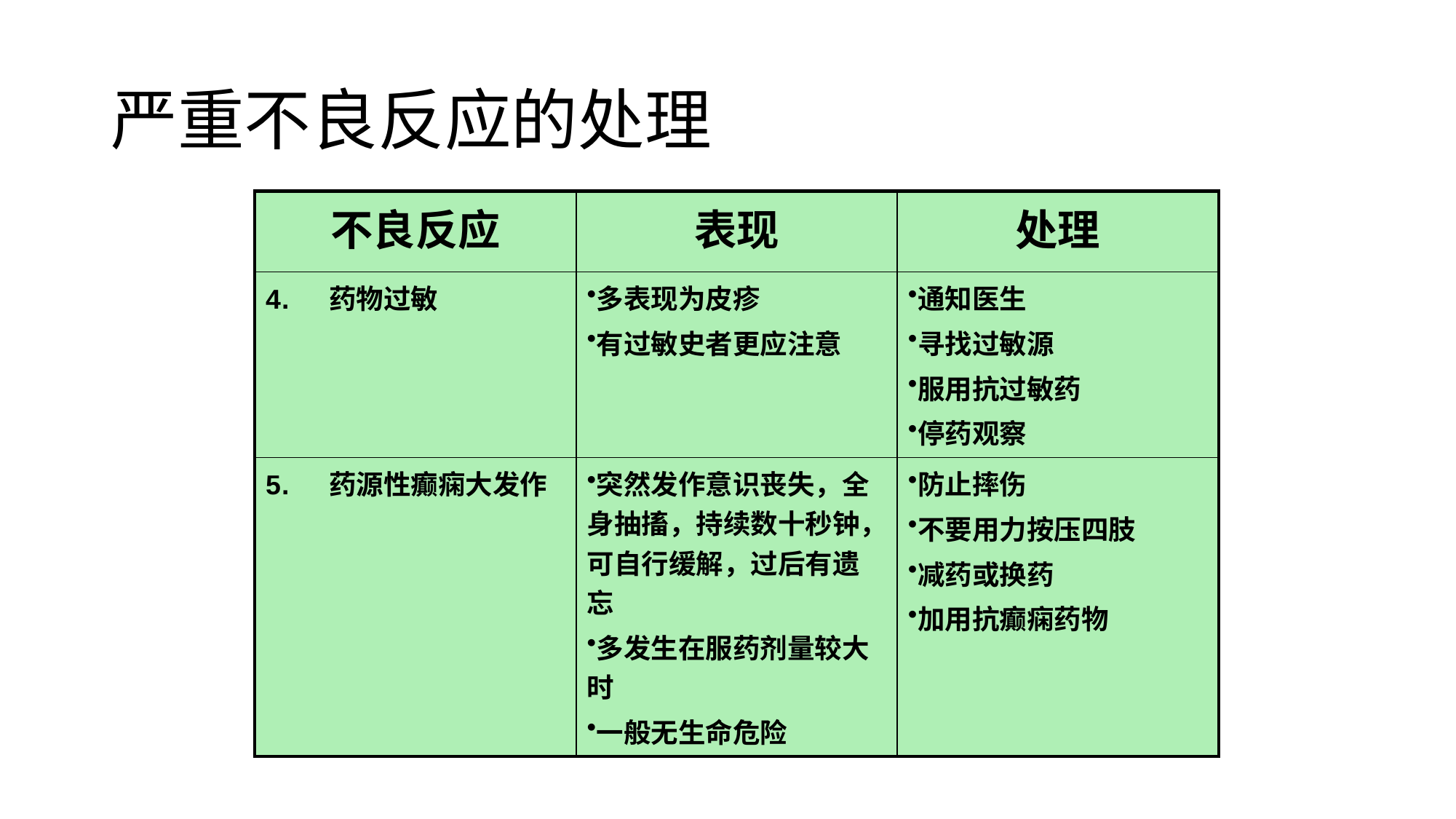

# 严重不良反应的处理
| 不良反应 | 表现 | 处理 |
| --- | --- | --- |
| 药物过敏 | 多表现为皮疹 有过敏史者更应注意 | 通知医生 寻找过敏源 服用抗过敏药 停药观察 |
| 药源性癫痫大发作 | 突然发作意识丧失，全身抽搐，持续数十秒钟，可自行缓解，过后有遗忘 多发生在服药剂量较大时 一般无生命危险 | 防止摔伤 不要用力按压四肢 减药或换药 加用抗癫痫药物 |
61